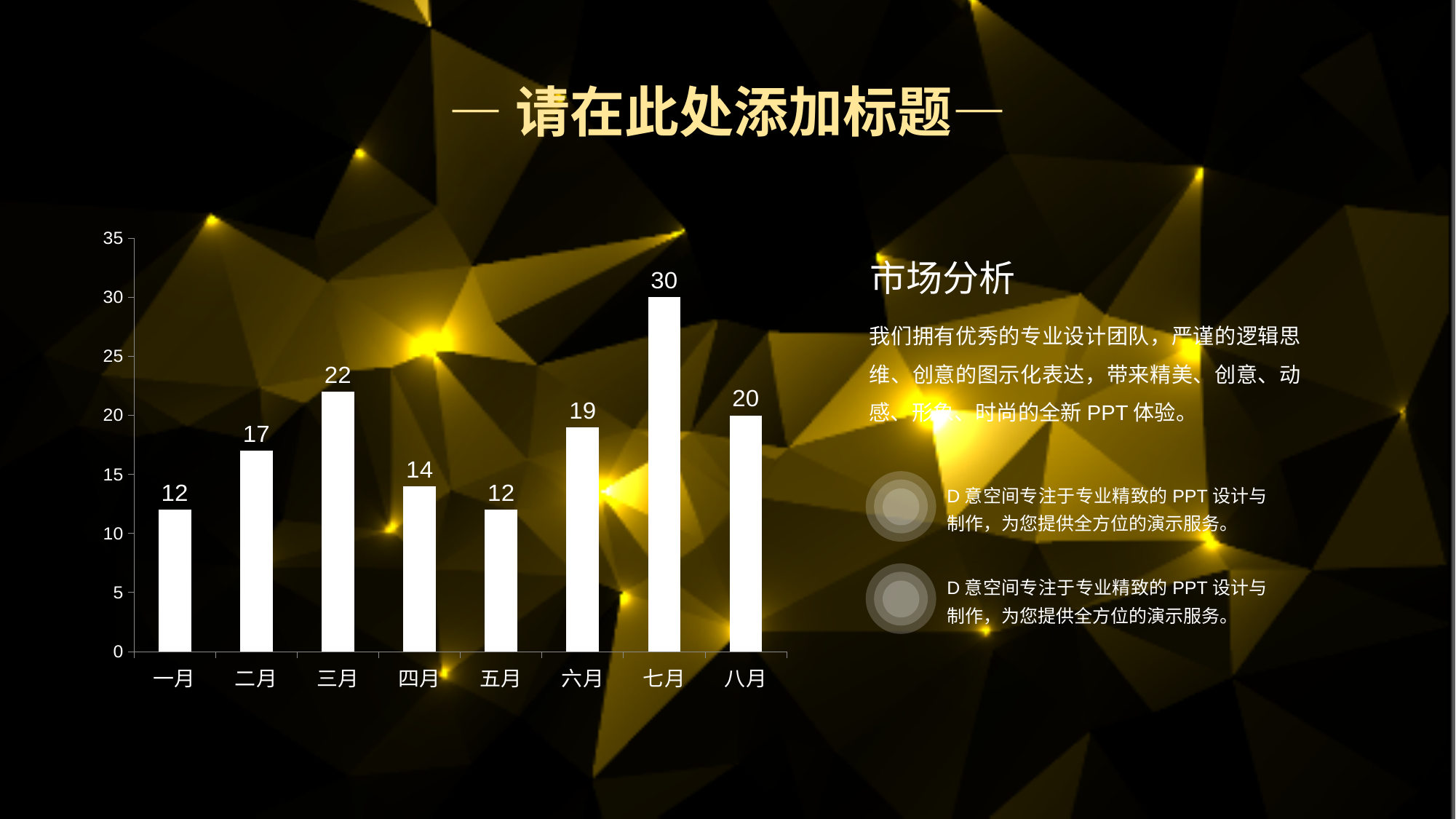

—请在此处添加标题—

### Chart

| Category | 数据 |
|---|---|
| 一月 | 12.0 |
| 二月 | 17.0 |
| 三月 | 22.0 |
| 四月 | 14.0 |
| 五月 | 12.0 |
| 六月 | 19.0 |
| 七月 | 30.0 |
| 八月 | 20.0 |
市场分析
我们拥有优秀的专业设计团队，严谨的逻辑思维、创意的图示化表达，带来精美、创意、动感、形象、时尚的全新PPT体验。

D意空间专注于专业精致的PPT设计与制作，为您提供全方位的演示服务。

D意空间专注于专业精致的PPT设计与制作，为您提供全方位的演示服务。